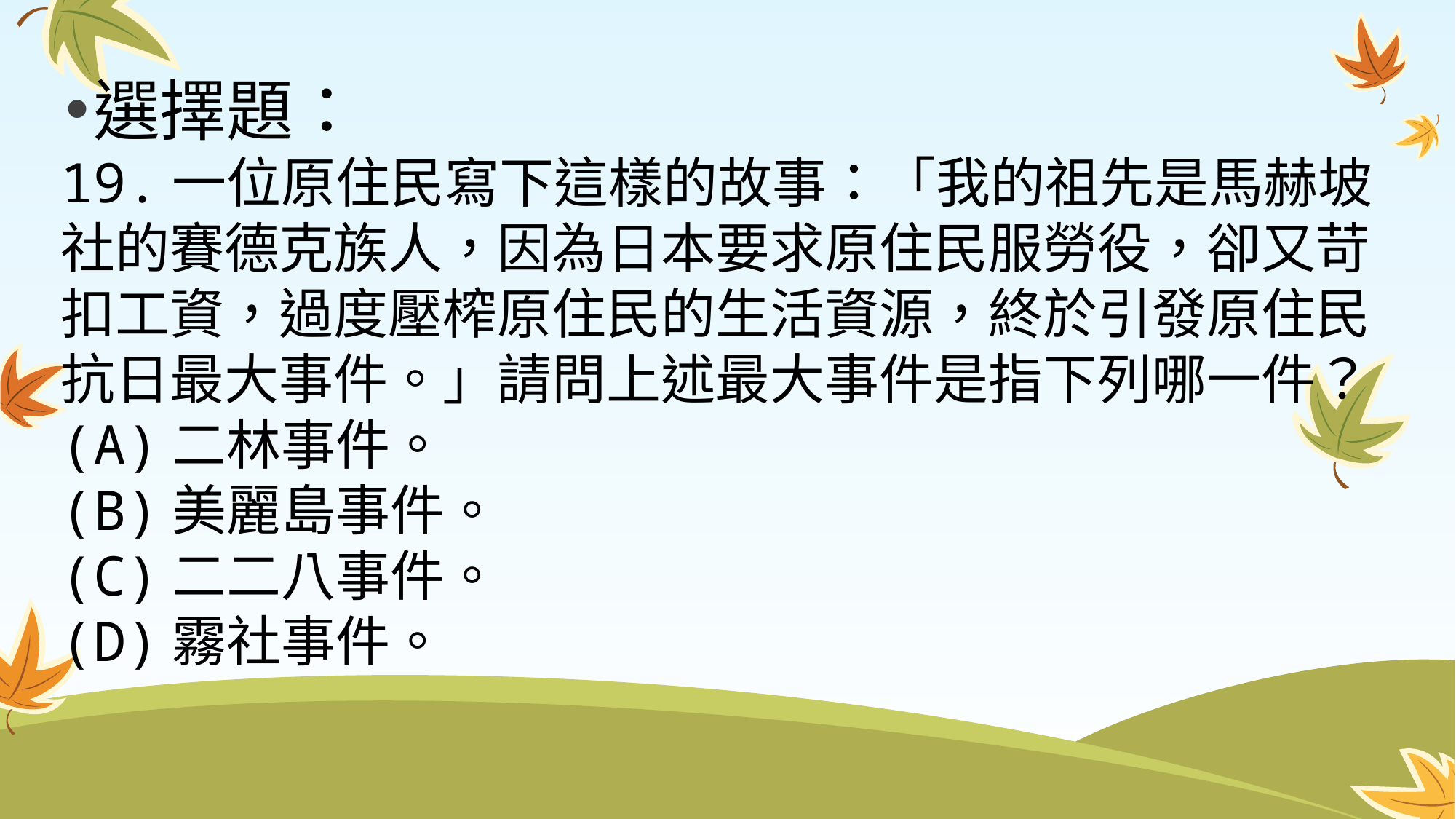

選擇題：
19.一位原住民寫下這樣的故事：「我的祖先是馬赫坡社的賽德克族人，因為日本要求原住民服勞役，卻又苛扣工資，過度壓榨原住民的生活資源，終於引發原住民抗日最大事件。」請問上述最大事件是指下列哪一件？
(A)二林事件。
(B)美麗島事件。
(C)二二八事件。
(D)霧社事件。